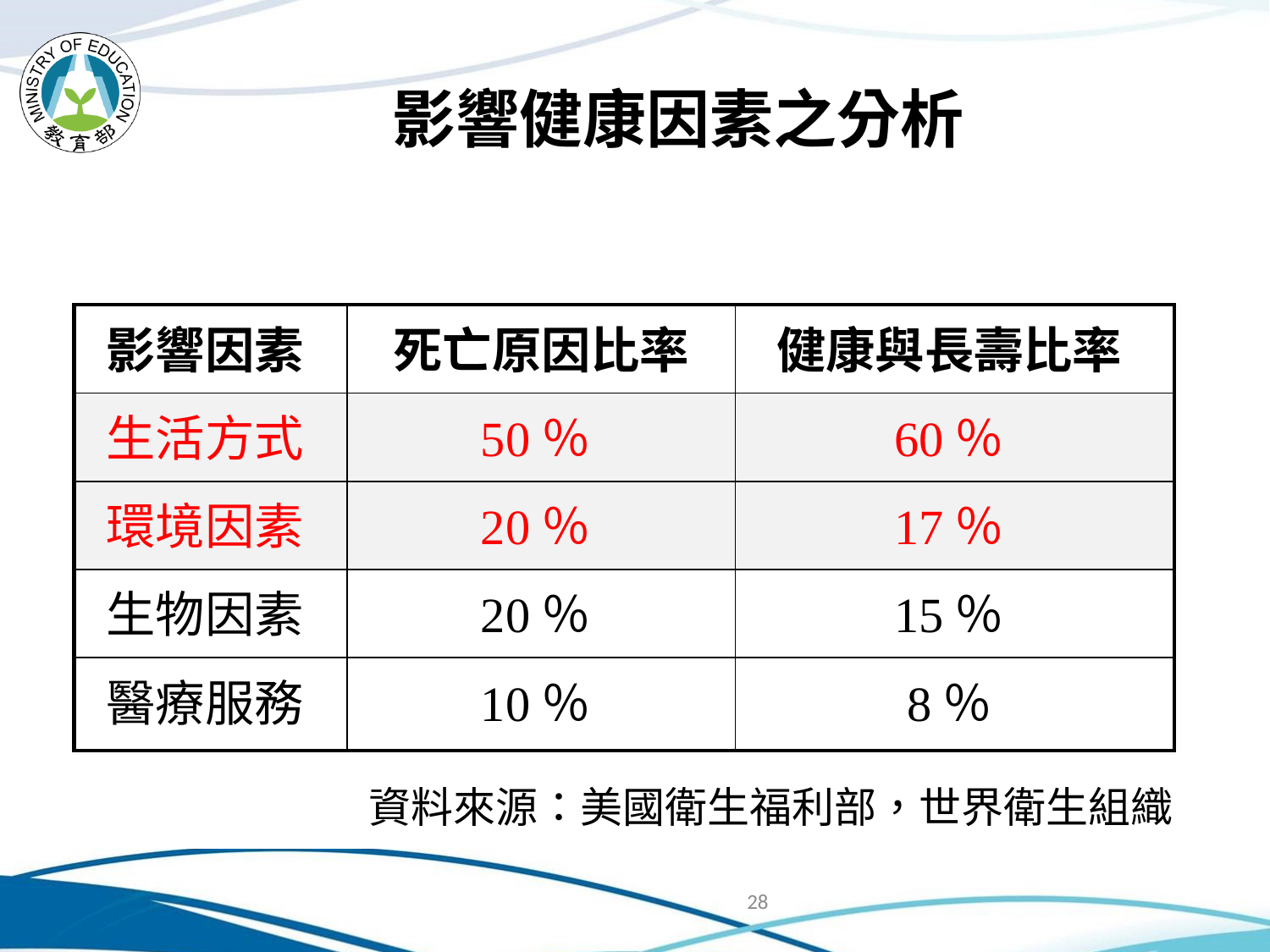

影響健康因素之分析
| 影響因素 | 死亡原因比率 | 健康與長壽比率 |
| --- | --- | --- |
| 生活方式 | 50％ | 60％ |
| 環境因素 | 20％ | 17％ |
| 生物因素 | 20％ | 15％ |
| 醫療服務 | 10％ | 8％ |
   資料來源：美國衛生福利部，世界衛生組織
28